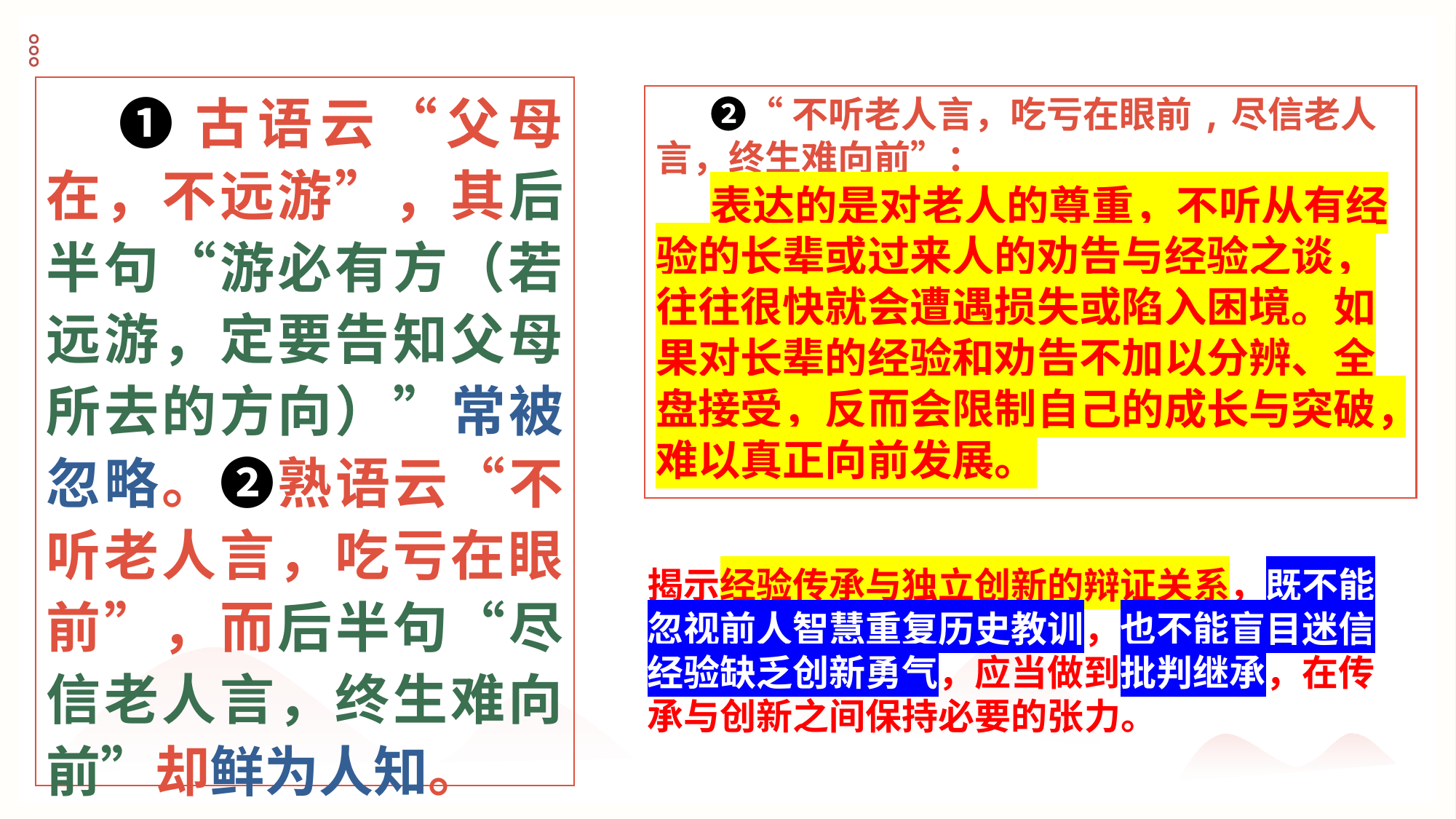

❶古语云“父母在，不远游”，其后半句“游必有方（若远游，定要告知父母所去的方向）”常被忽略。❷熟语云“不听老人言，吃亏在眼前”，而后半句“尽信老人言，终生难向前”却鲜为人知。

❷“不听老人言，吃亏在眼前,尽信老人言，终生难向前”：
表达的是对老人的尊重，不听从有经验的长辈或过来人的劝告与经验之谈，往往很快就会遭遇损失或陷入困境。如果对长辈的经验和劝告不加以分辨、全盘接受，反而会限制自己的成长与突破，难以真正向前发展。
揭示经验传承与独立创新的辩证关系，既不能忽视前人智慧重复历史教训，也不能盲目迷信经验缺乏创新勇气，应当做到批判继承，在传承与创新之间保持必要的张力。